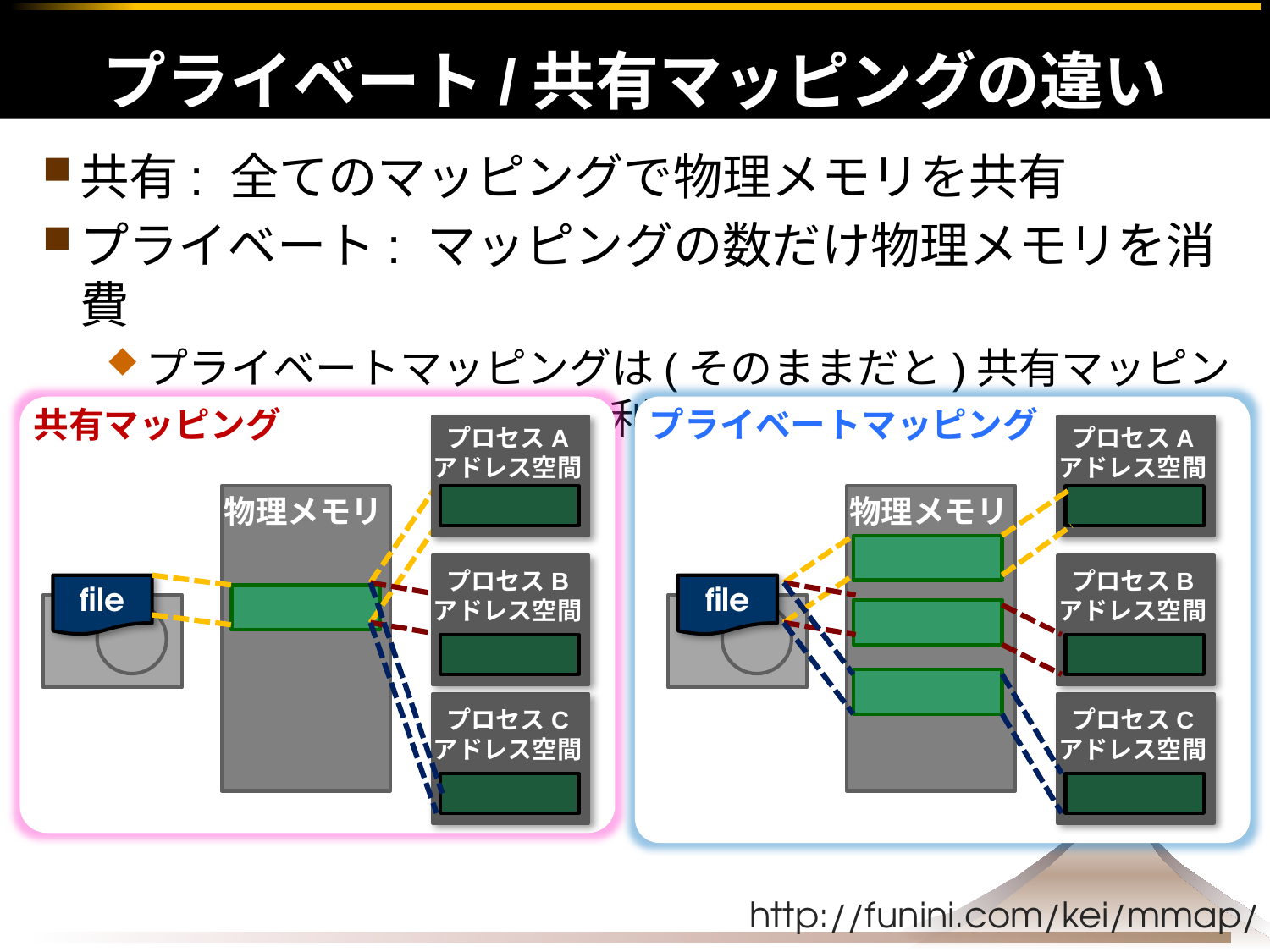

# プライベート/共有マッピングの違い
共有: 全てのマッピングで物理メモリを共有
プライベート: マッピングの数だけ物理メモリを消費
プライベートマッピングは(そのままだと)共有マッピングに比べて物理メモリの利用効率が悪い

共有マッピング

プライベートマッピング
プロセスA
アドレス空間

プロセスA
アドレス空間

物理メモリ

物理メモリ

プロセスB
アドレス空間
プロセスB
アドレス空間

file
file

プロセスC
アドレス空間
プロセスC
アドレス空間